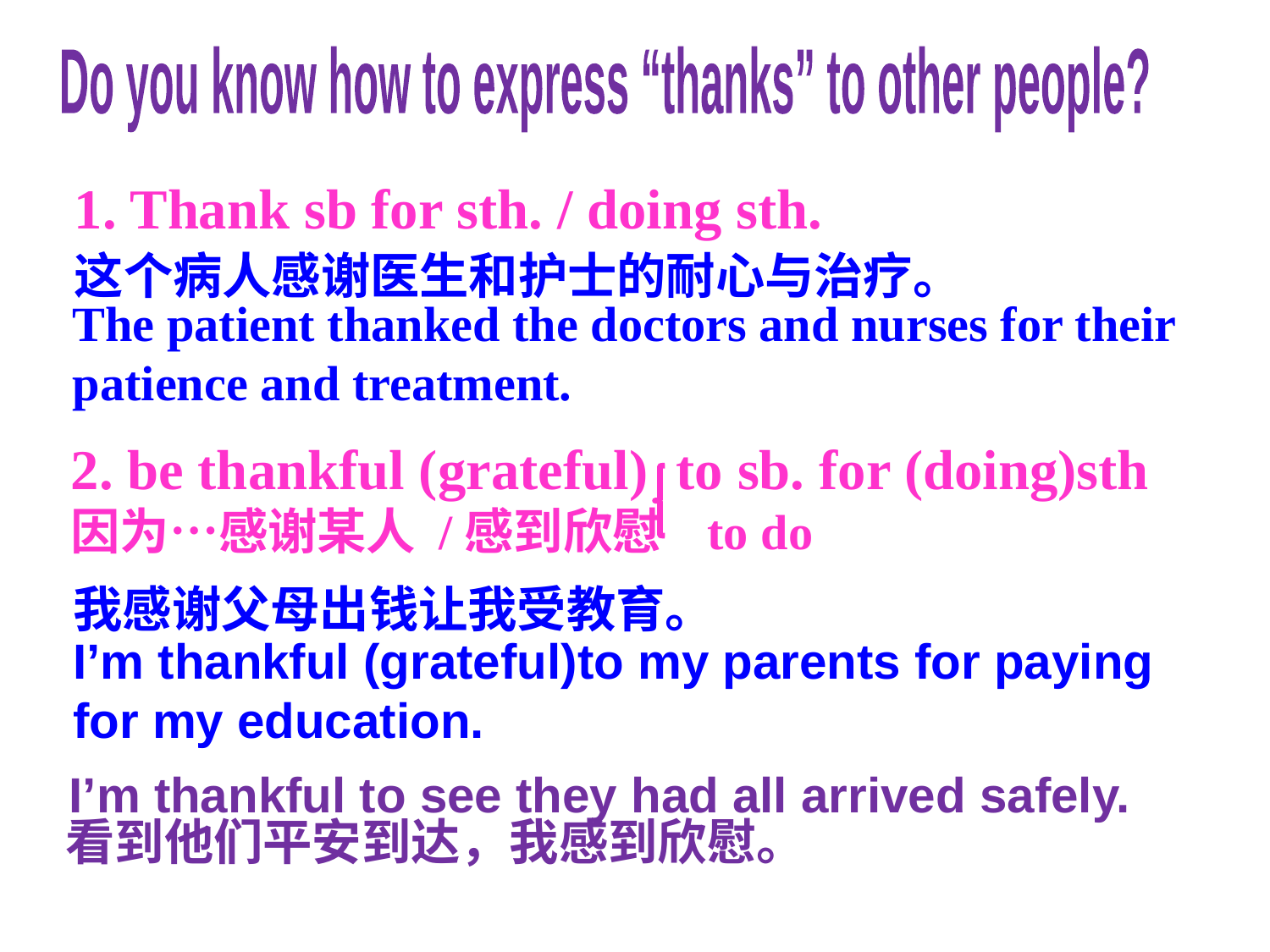

Do you know how to express “thanks” to other people?
1. Thank sb for sth. / doing sth.
这个病人感谢医生和护士的耐心与治疗。
The patient thanked the doctors and nurses for their patience and treatment.
2. be thankful (grateful)  to sb. for (doing)sth
因为…感谢某人 /感到欣慰   to do

我感谢父母出钱让我受教育。
I’m thankful (grateful)to my parents for paying for my education.
I’m thankful to see they had all arrived safely.
看到他们平安到达，我感到欣慰。